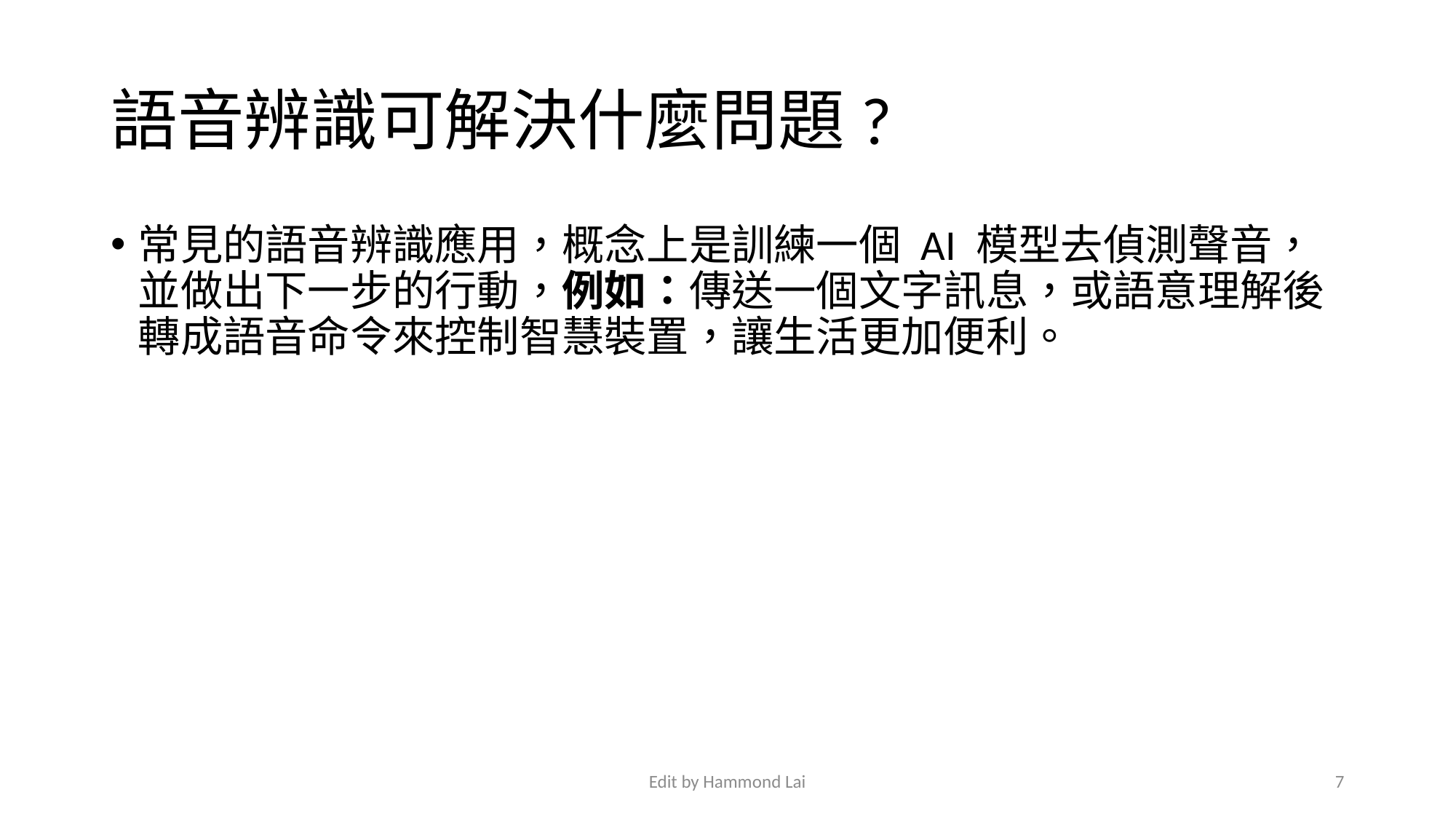

# 語音辨識可解決什麼問題?
常見的語音辨識應用，概念上是訓練一個 AI 模型去偵測聲音，並做出下一步的行動，例如：傳送一個文字訊息，或語意理解後轉成語音命令來控制智慧裝置，讓生活更加便利。
Edit by Hammond Lai
7